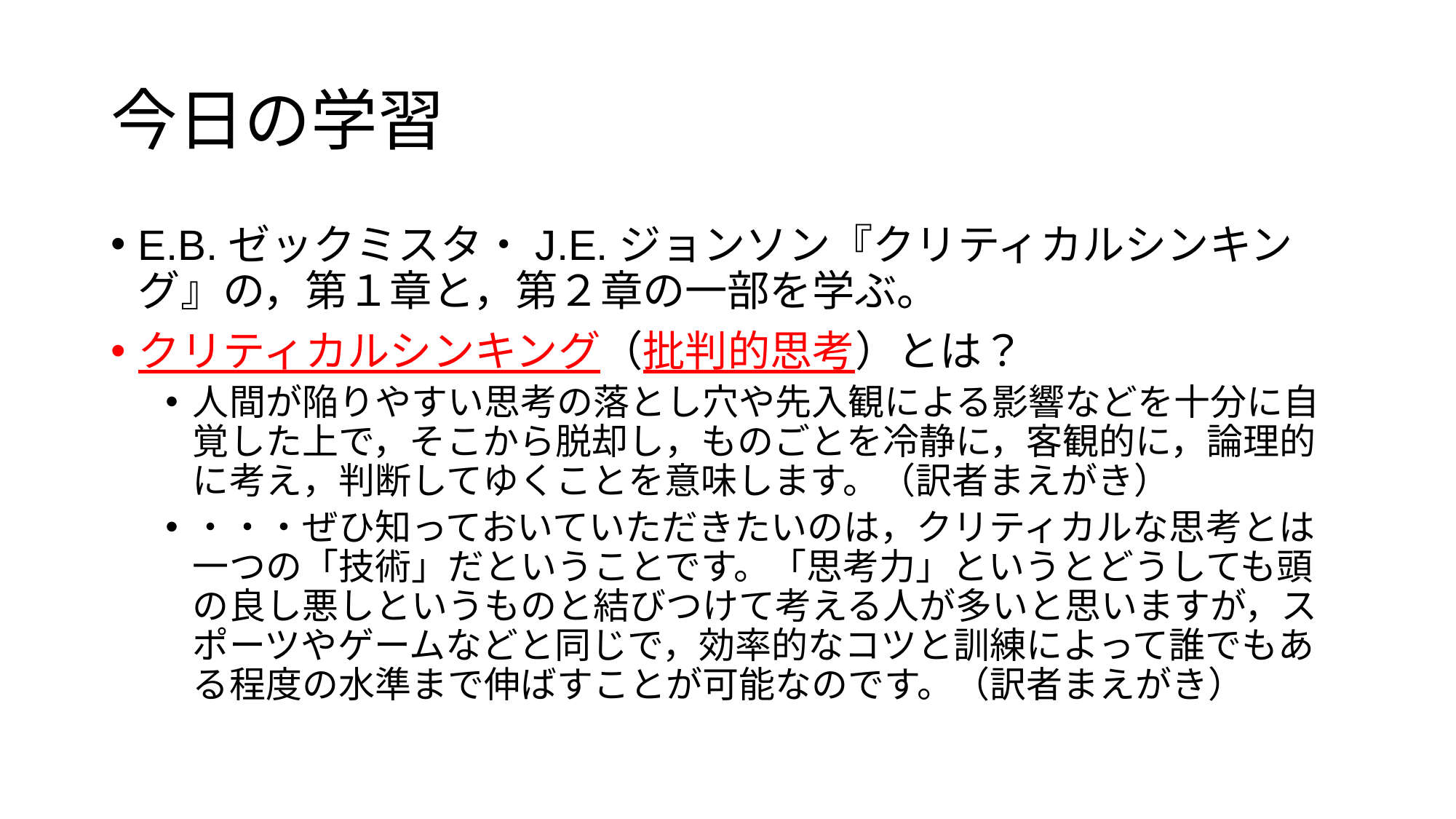

# 今日の学習
E.B.ゼックミスタ・J.E.ジョンソン『クリティカルシンキング』の，第１章と，第２章の一部を学ぶ。
クリティカルシンキング（批判的思考）とは？
人間が陥りやすい思考の落とし穴や先入観による影響などを十分に自覚した上で，そこから脱却し，ものごとを冷静に，客観的に，論理的に考え，判断してゆくことを意味します。（訳者まえがき）
・・・ぜひ知っておいていただきたいのは，クリティカルな思考とは一つの「技術」だということです。「思考力」というとどうしても頭の良し悪しというものと結びつけて考える人が多いと思いますが，スポーツやゲームなどと同じで，効率的なコツと訓練によって誰でもある程度の水準まで伸ばすことが可能なのです。（訳者まえがき）